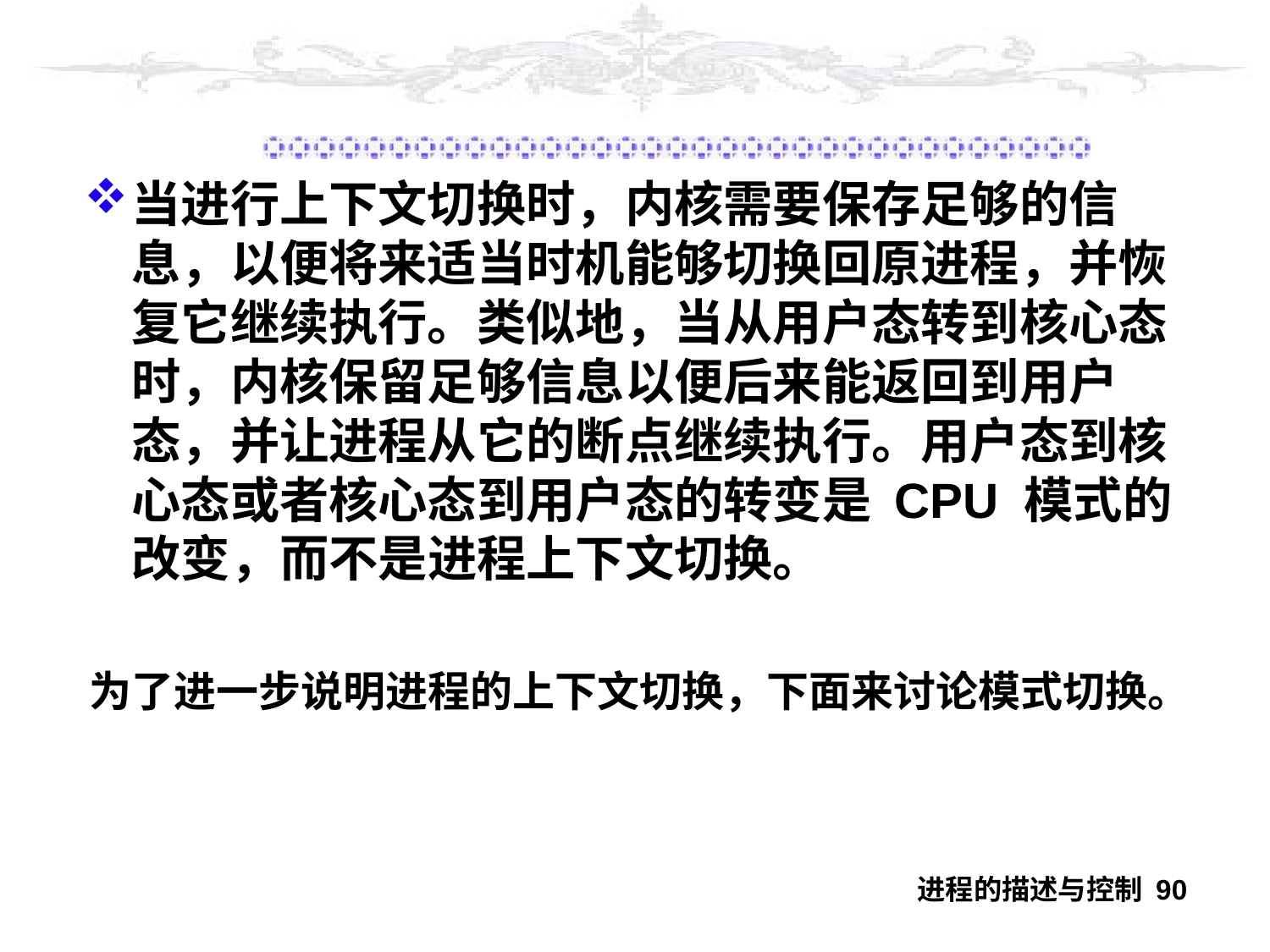

#
当进行上下文切换时，内核需要保存足够的信息，以便将来适当时机能够切换回原进程，并恢复它继续执行。类似地，当从用户态转到核心态时，内核保留足够信息以便后来能返回到用户态，并让进程从它的断点继续执行。用户态到核心态或者核心态到用户态的转变是 CPU 模式的改变，而不是进程上下文切换。

为了进一步说明进程的上下文切换，下面来讨论模式切换。